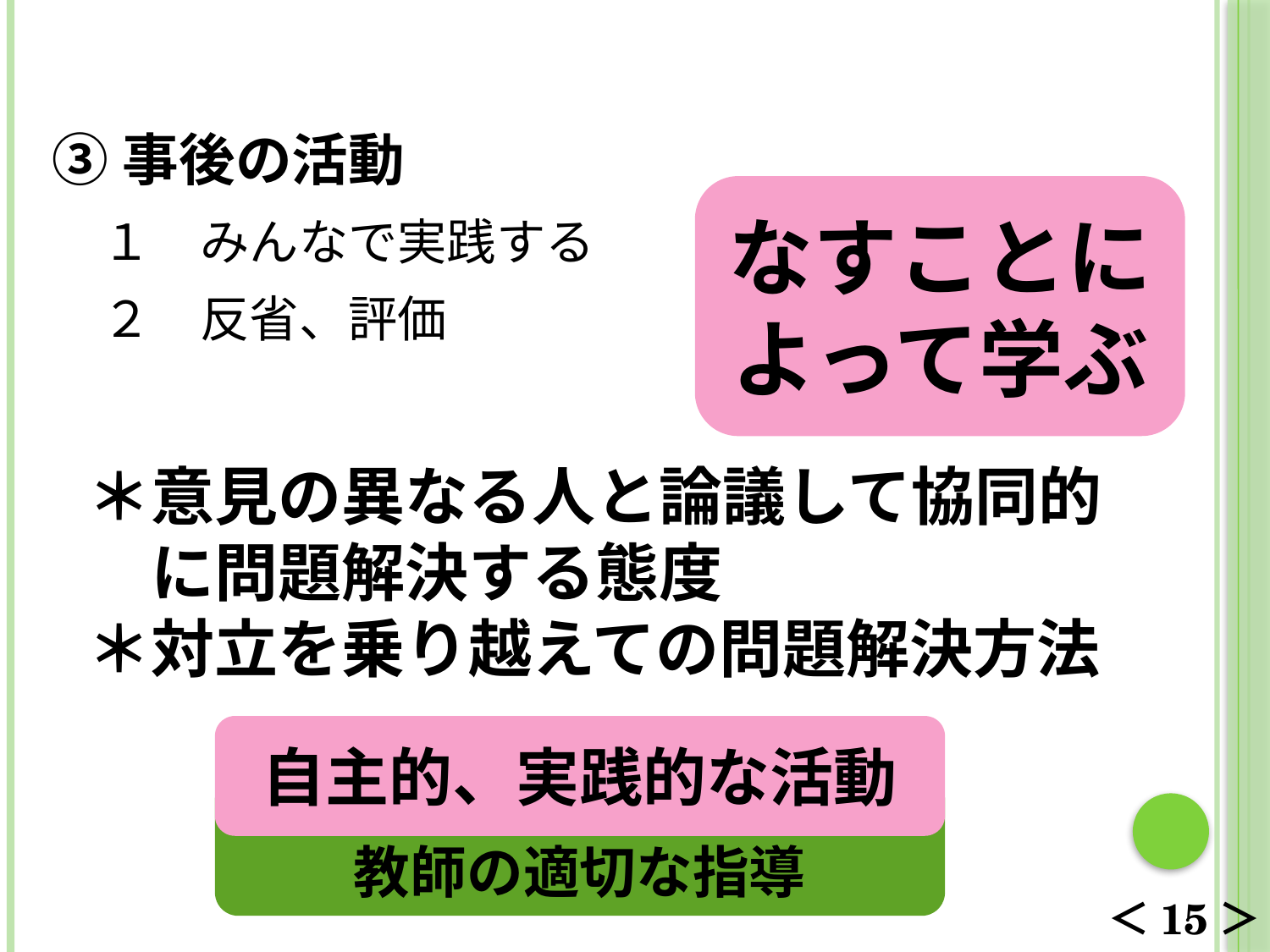

③事後の活動
　１　みんなで実践する
　２　反省、評価
なすことによって学ぶ
＊意見の異なる人と論議して協同的
　に問題解決する態度
＊対立を乗り越えての問題解決方法
自主的、実践的な活動

教師の適切な指導

＜15＞